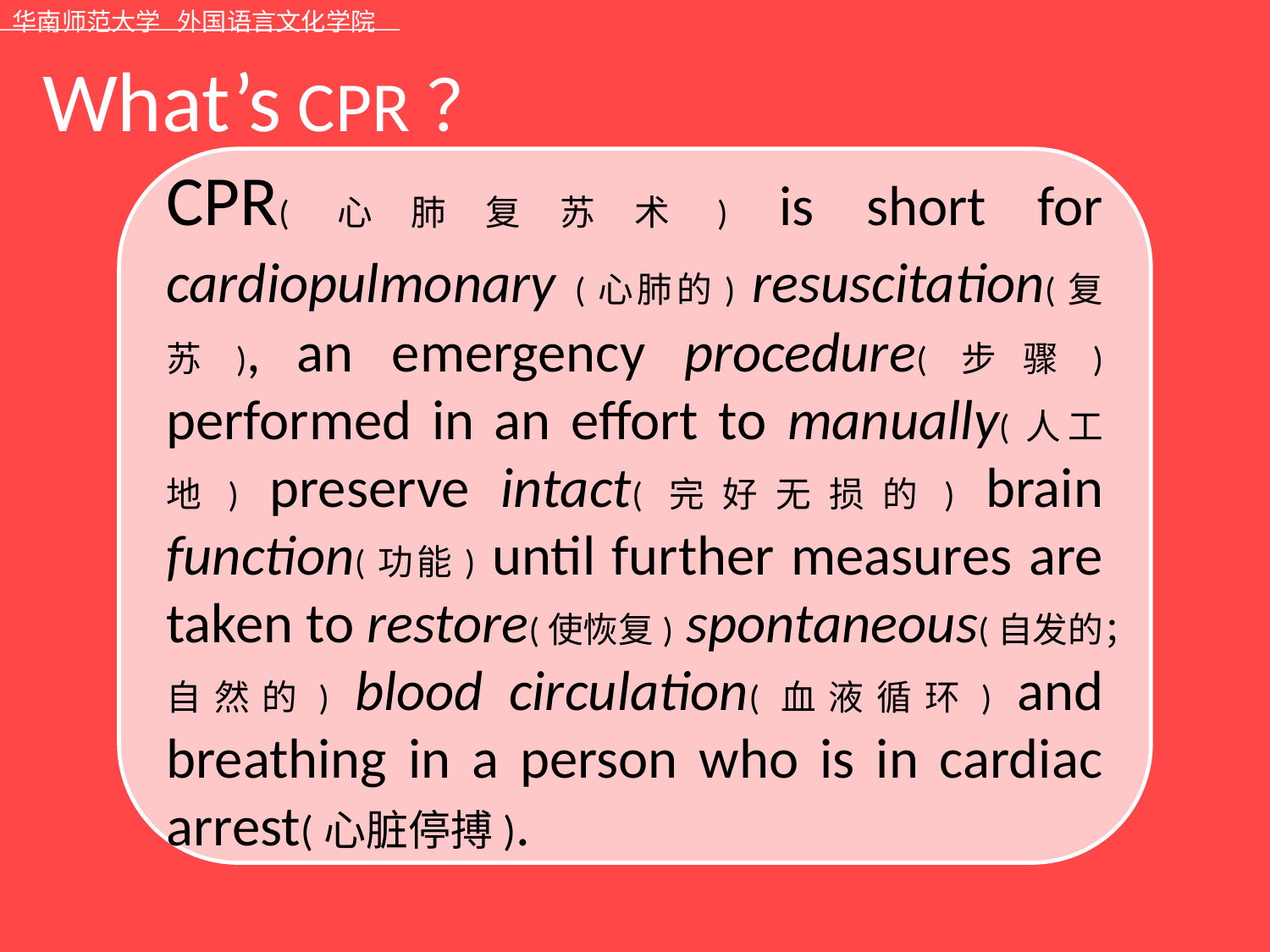

What’s CPR？
CPR(心肺复苏术) is short for cardiopulmonary (心肺的) resuscitation(复苏), an emergency procedure(步骤) performed in an effort to manually(人工地) preserve intact(完好无损的) brain function(功能) until further measures are taken to restore(使恢复) spontaneous(自发的；自然的) blood circulation(血液循环) and breathing in a person who is in cardiac arrest(心脏停搏).